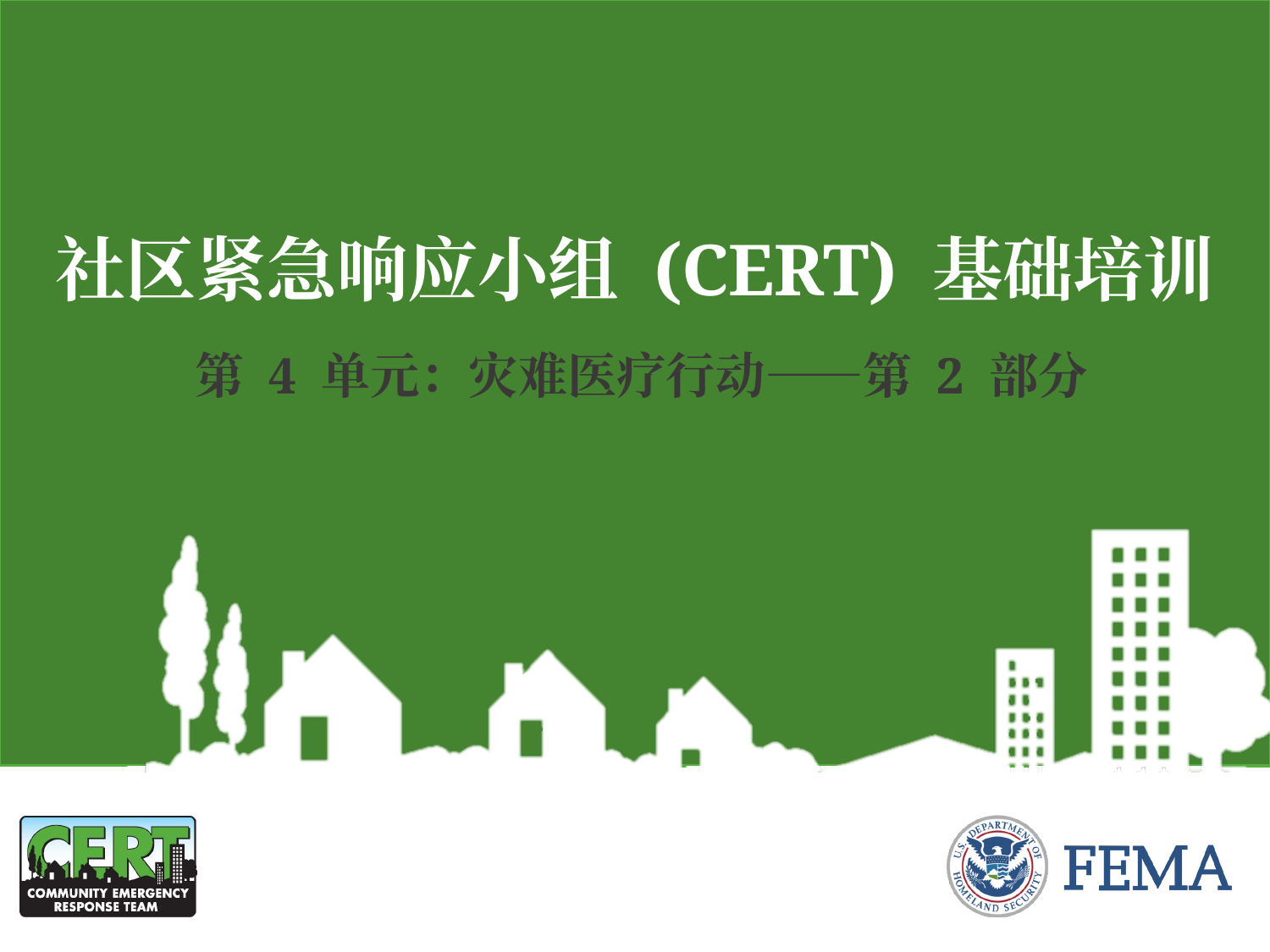

# 社区紧急响应小组 (CERT) 基础培训

第 4 单元：灾难医疗行动——第 2 部分